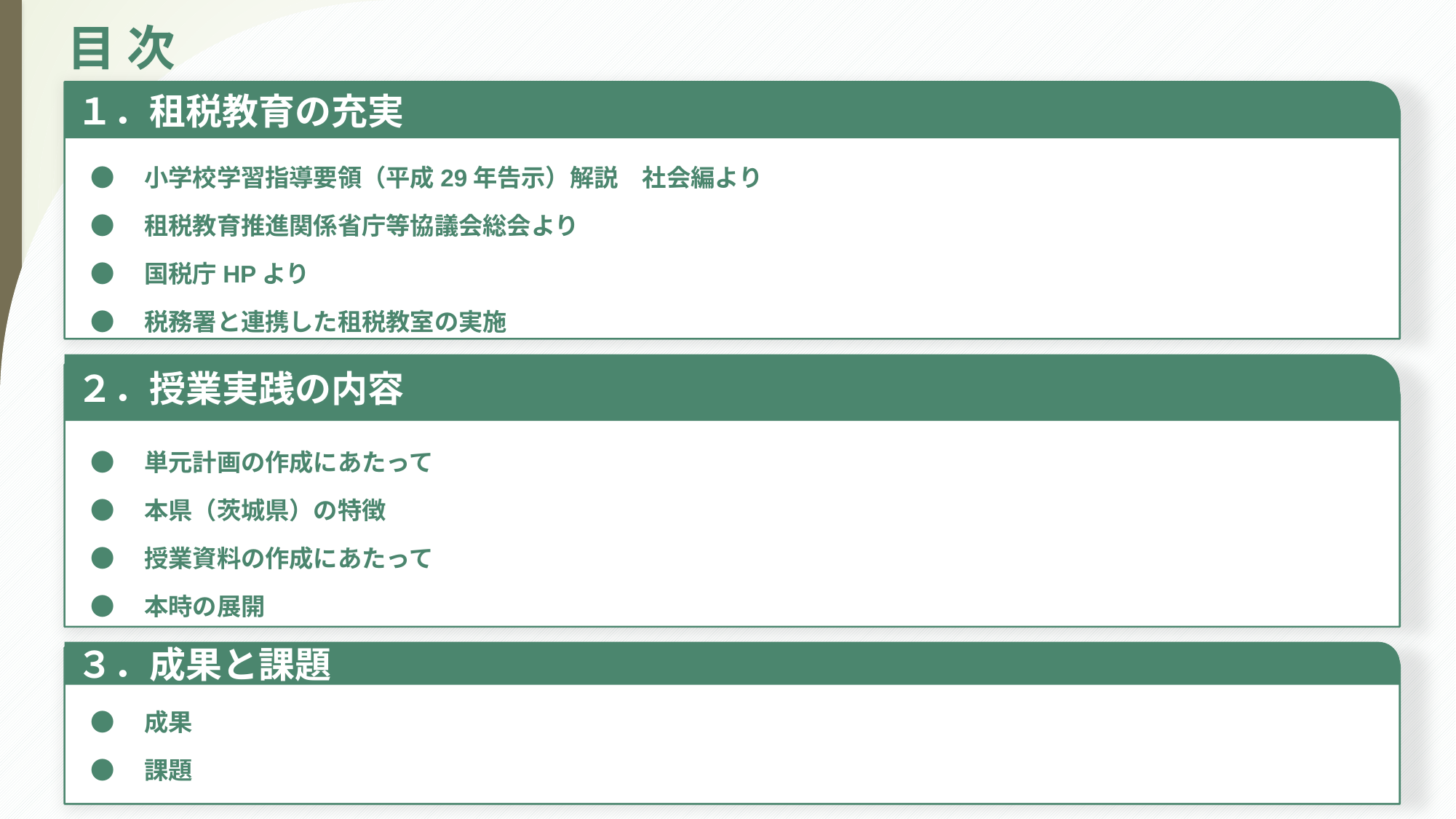

目 次

１．租税教育の充実
●　小学校学習指導要領（平成29年告示）解説　社会編より
●　租税教育推進関係省庁等協議会総会より
●　国税庁HPより
●　税務署と連携した租税教室の実施
２．授業実践の内容

●　単元計画の作成にあたって
●　本県（茨城県）の特徴
●　授業資料の作成にあたって
●　本時の展開
３．成果と課題

●　成果
●　課題